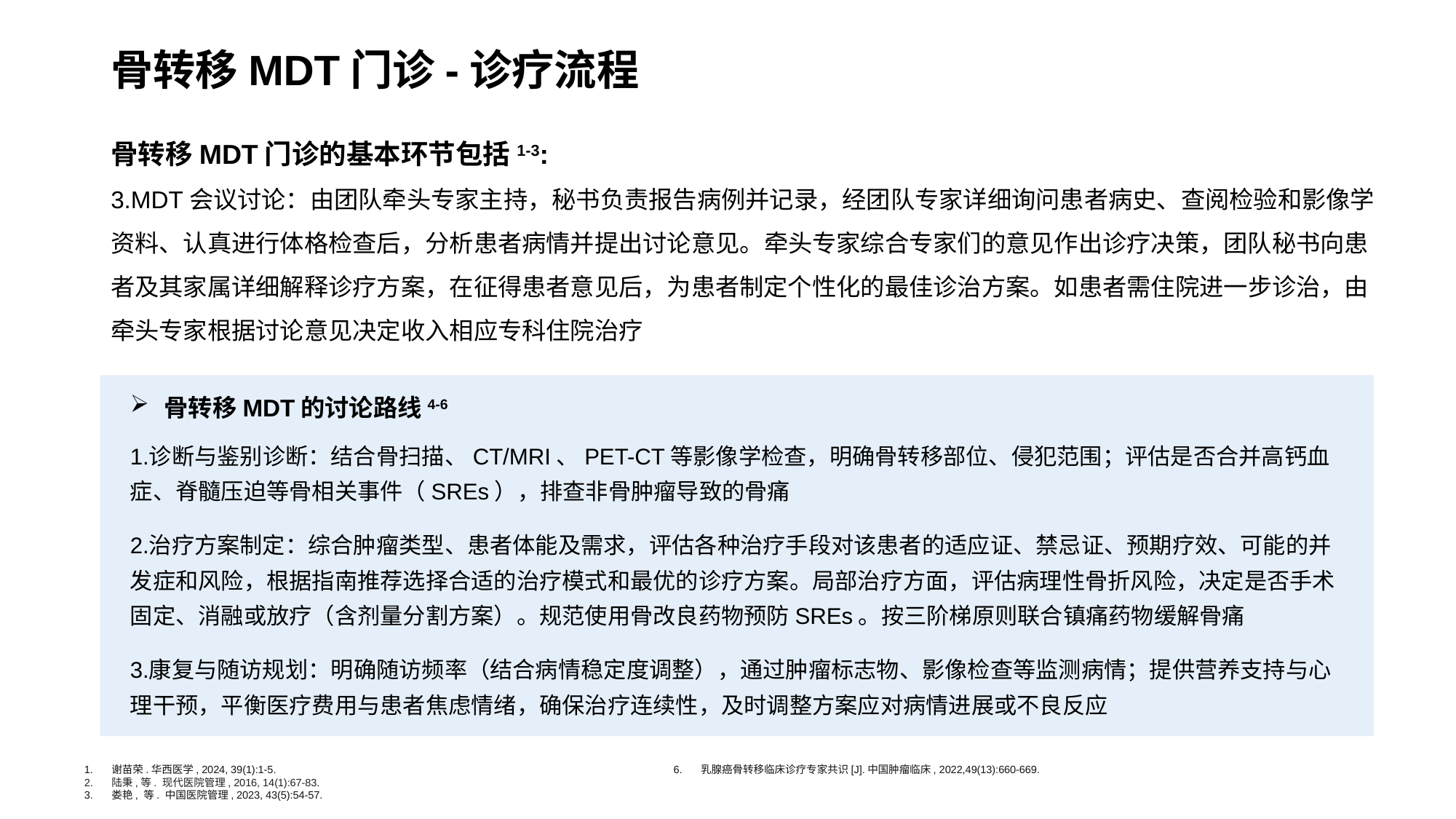

# 骨转移MDT门诊-诊疗流程
骨转移MDT门诊的基本环节包括1-3:
3.MDT会议讨论：由团队牵头专家主持，秘书负责报告病例并记录，经团队专家详细询问患者病史、查阅检验和影像学资料、认真进行体格检查后，分析患者病情并提出讨论意见。牵头专家综合专家们的意见作出诊疗决策，团队秘书向患者及其家属详细解释诊疗方案，在征得患者意见后，为患者制定个性化的最佳诊治方案。如患者需住院进一步诊治，由牵头专家根据讨论意见决定收入相应专科住院治疗

骨转移MDT的讨论路线4-6
诊断与鉴别诊断：结合骨扫描、CT/MRI、PET-CT等影像学检查，明确骨转移部位、侵犯范围；评估是否合并高钙血症、脊髓压迫等骨相关事件（SREs），排查非骨肿瘤导致的骨痛
治疗方案制定：综合肿瘤类型、患者体能及需求，评估各种治疗手段对该患者的适应证、禁忌证、预期疗效、可能的并发症和风险，根据指南推荐选择合适的治疗模式和最优的诊疗方案。局部治疗方面，评估病理性骨折风险，决定是否手术固定、消融或放疗（含剂量分割方案）。规范使用骨改良药物预防SREs。按三阶梯原则联合镇痛药物缓解骨痛
康复与随访规划：明确随访频率（结合病情稳定度调整），通过肿瘤标志物、影像检查等监测病情；提供营养支持与心理干预，平衡医疗费用与患者焦虑情绪，确保治疗连续性，及时调整方案应对病情进展或不良反应
谢苗荣.华西医学, 2024, 39(1):1-5.
陆秉,等. 现代医院管理, 2016, 14(1):67-83.
娄艳, 等. 中国医院管理, 2023, 43(5):54-57.

妇科恶性肿瘤多学科诊疗中国专家共识(2022年版)[J].中国癌症杂志, 2022，32(8)：747-756.
中国肺癌骨转移临床诊疗指南(2024版).中国胸心血管外科临床杂志,2024,31(5):643-653.
乳腺癌骨转移临床诊疗专家共识[J].中国肿瘤临床, 2022,49(13):660-669.